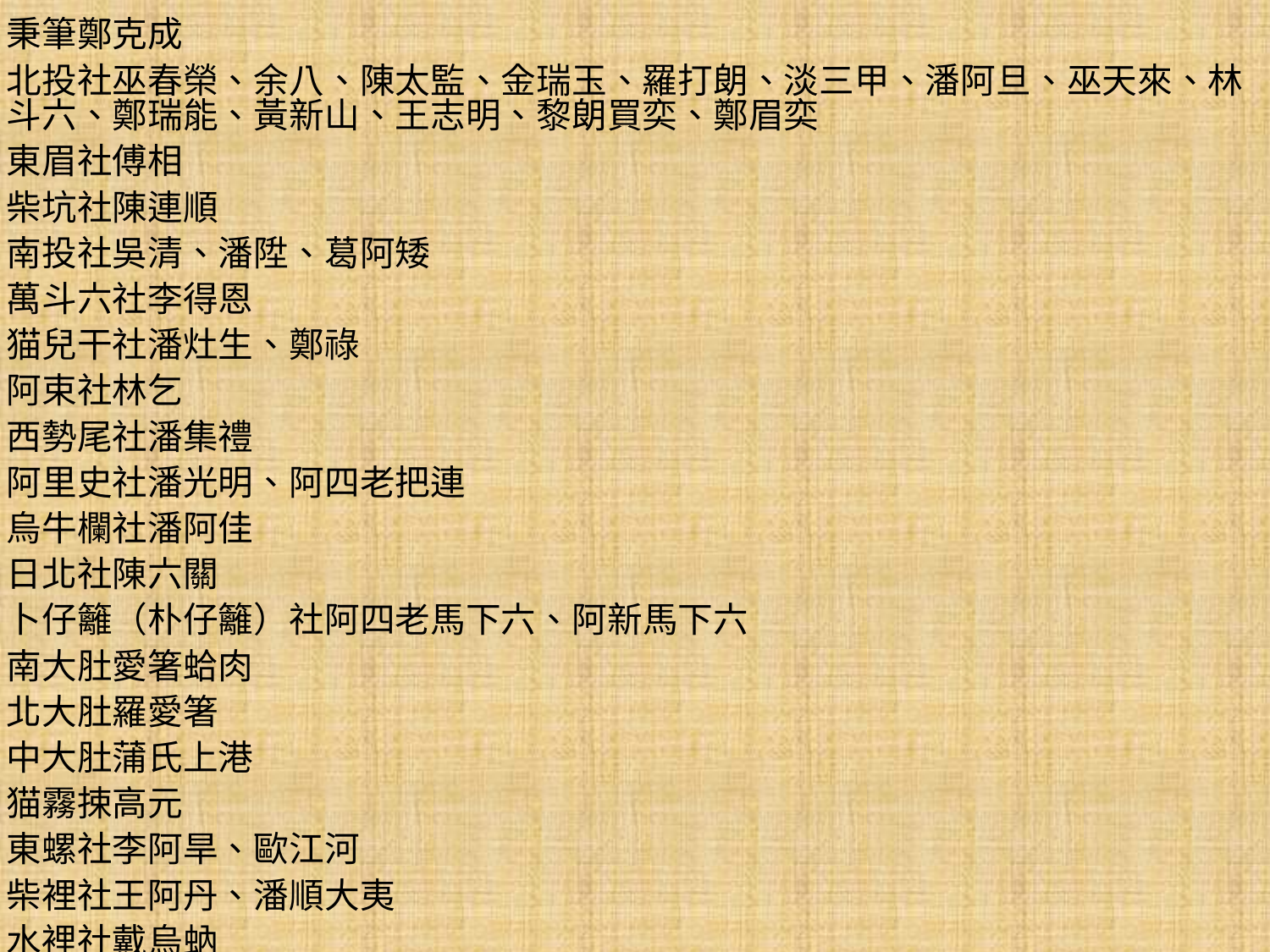

秉筆鄭克成
北投社巫春榮、余八、陳太監、金瑞玉、羅打朗、淡三甲、潘阿旦、巫天來、林斗六、鄭瑞能、黃新山、王志明、黎朗買奕、鄭眉奕
東眉社傅相
柴坑社陳連順
南投社吳清、潘陞、葛阿矮
萬斗六社李得恩
猫兒干社潘灶生、鄭祿
阿束社林乞
西勢尾社潘集禮
阿里史社潘光明、阿四老把連
烏牛欄社潘阿佳
日北社陳六關
卜仔籬（朴仔籬）社阿四老馬下六、阿新馬下六
南大肚愛箸蛤肉
北大肚羅愛箸
中大肚蒲氏上港
猫霧捒高元
東螺社李阿旱、歐江河
柴裡社王阿丹、潘順大夷
水裡社戴烏蚋
阿束社陳海、林全、羅德、賴歐六
道光捌年拾月　　日立合同納字承管埔地